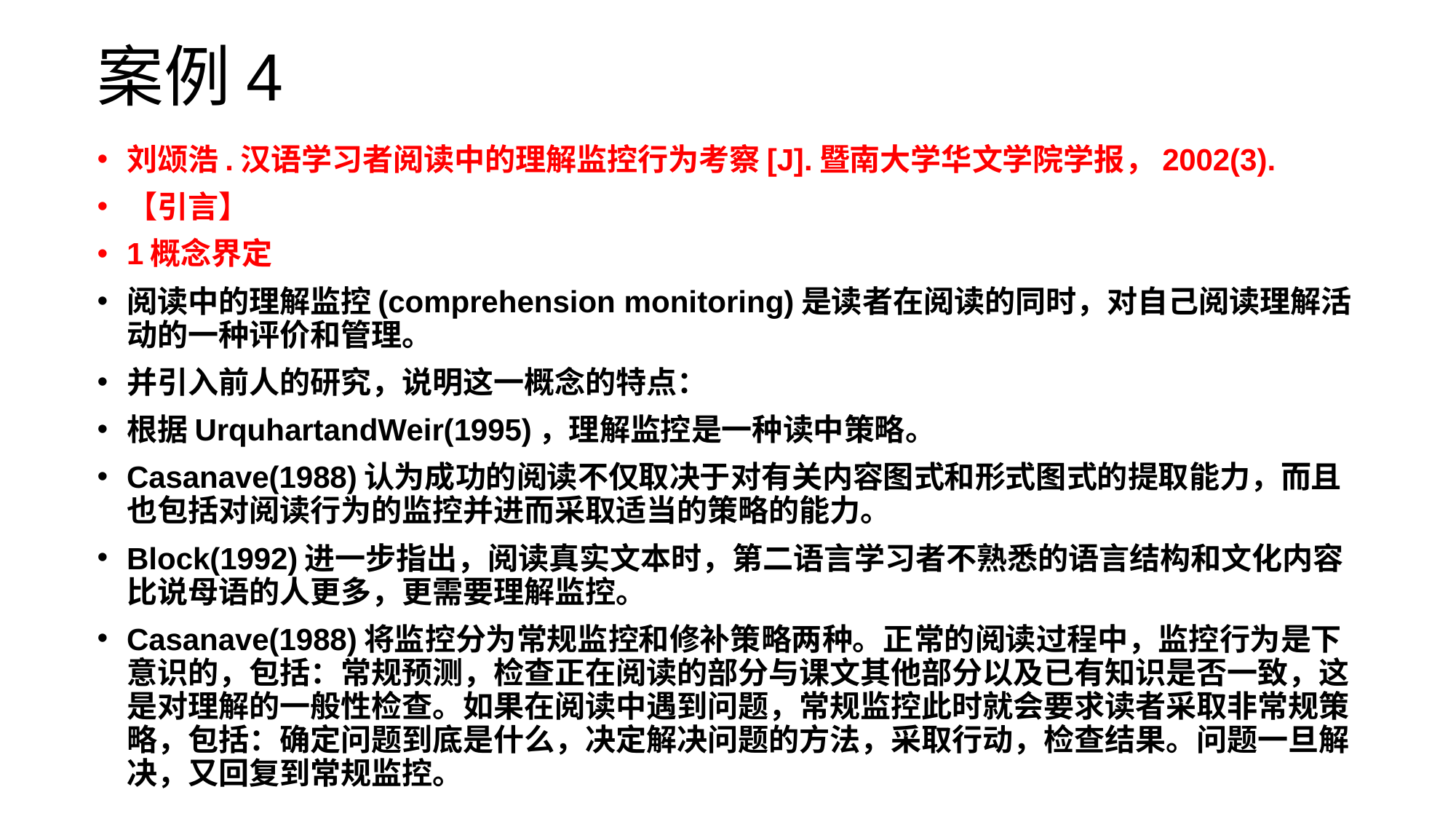

# 案例4
刘颂浩.汉语学习者阅读中的理解监控行为考察[J].暨南大学华文学院学报，2002(3).
【引言】
1概念界定
阅读中的理解监控(comprehension monitoring)是读者在阅读的同时，对自己阅读理解活动的一种评价和管理。
并引入前人的研究，说明这一概念的特点：
根据UrquhartandWeir(1995)，理解监控是一种读中策略。
Casanave(1988)认为成功的阅读不仅取决于对有关内容图式和形式图式的提取能力，而且也包括对阅读行为的监控并进而采取适当的策略的能力。
Block(1992)进一步指出，阅读真实文本时，第二语言学习者不熟悉的语言结构和文化内容比说母语的人更多，更需要理解监控。
Casanave(1988)将监控分为常规监控和修补策略两种。正常的阅读过程中，监控行为是下意识的，包括：常规预测，检查正在阅读的部分与课文其他部分以及已有知识是否一致，这是对理解的一般性检查。如果在阅读中遇到问题，常规监控此时就会要求读者采取非常规策略，包括：确定问题到底是什么，决定解决问题的方法，采取行动，检查结果。问题一旦解决，又回复到常规监控。